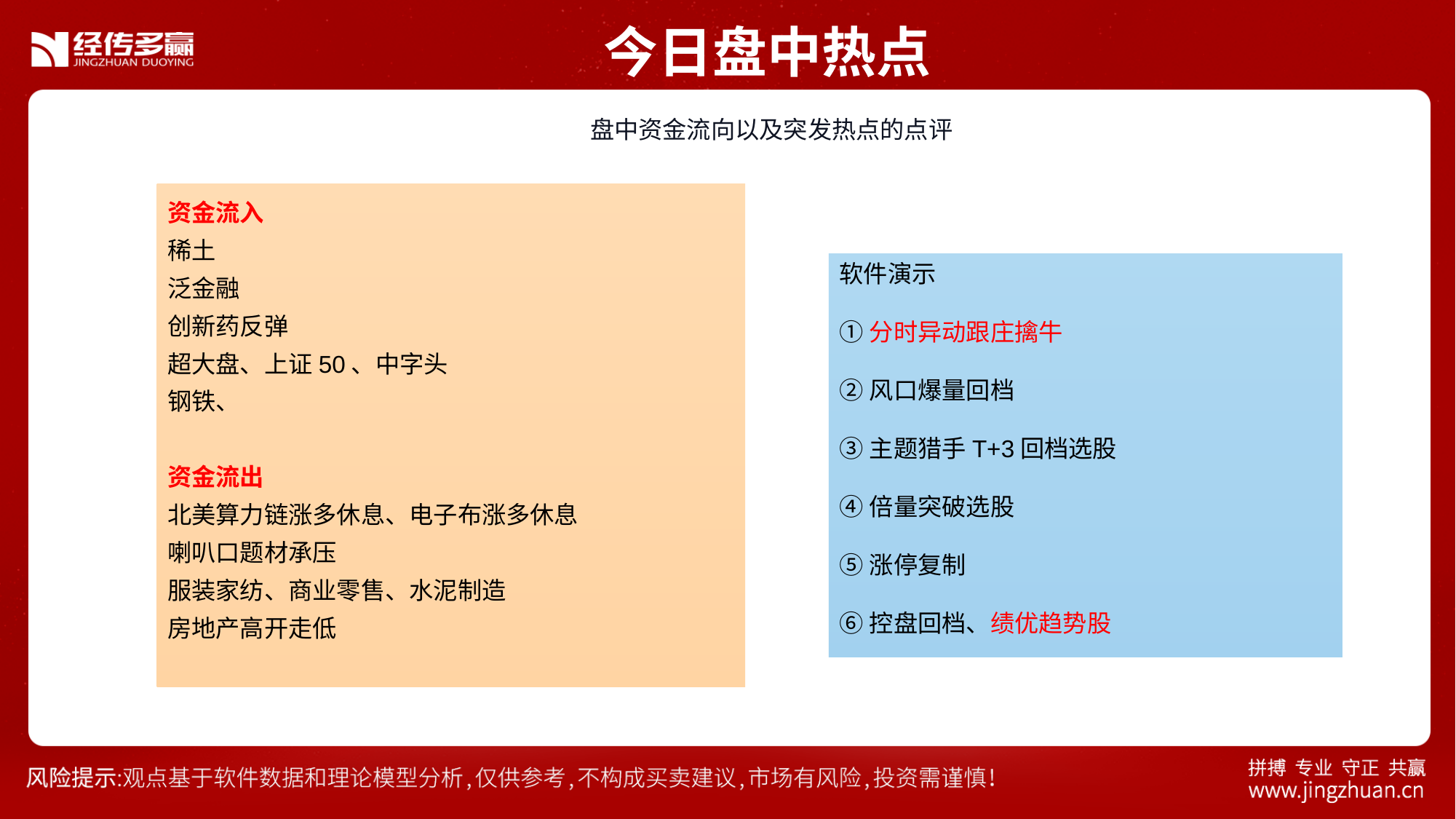

今日盘中热点
          盘中资金流向以及突发热点的点评

资金流入
稀土
泛金融
创新药反弹
超大盘、上证50、中字头
钢铁、

资金流出
北美算力链涨多休息、电子布涨多休息
喇叭口题材承压
服装家纺、商业零售、水泥制造
房地产高开走低
软件演示

①分时异动跟庄擒牛

②风口爆量回档

③主题猎手T+3回档选股

④倍量突破选股

⑤涨停复制

⑥控盘回档、绩优趋势股